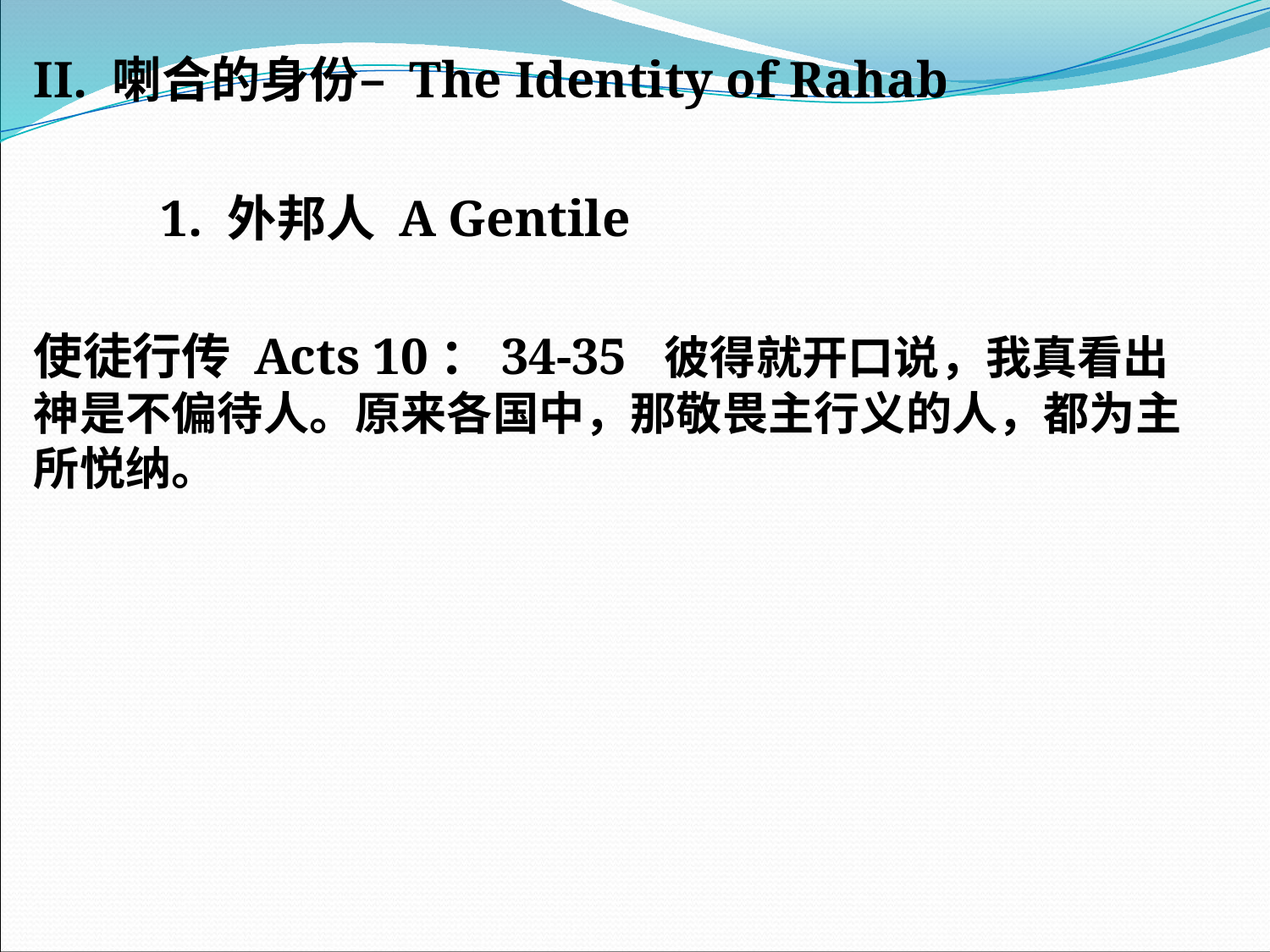

II. 喇合的身份– The Identity of Rahab

	1. 外邦人 A Gentile

使徒行传 Acts 10：34-35  彼得就开口说，我真看出神是不偏待人。原来各国中，那敬畏主行义的人，都为主所悦纳。

#